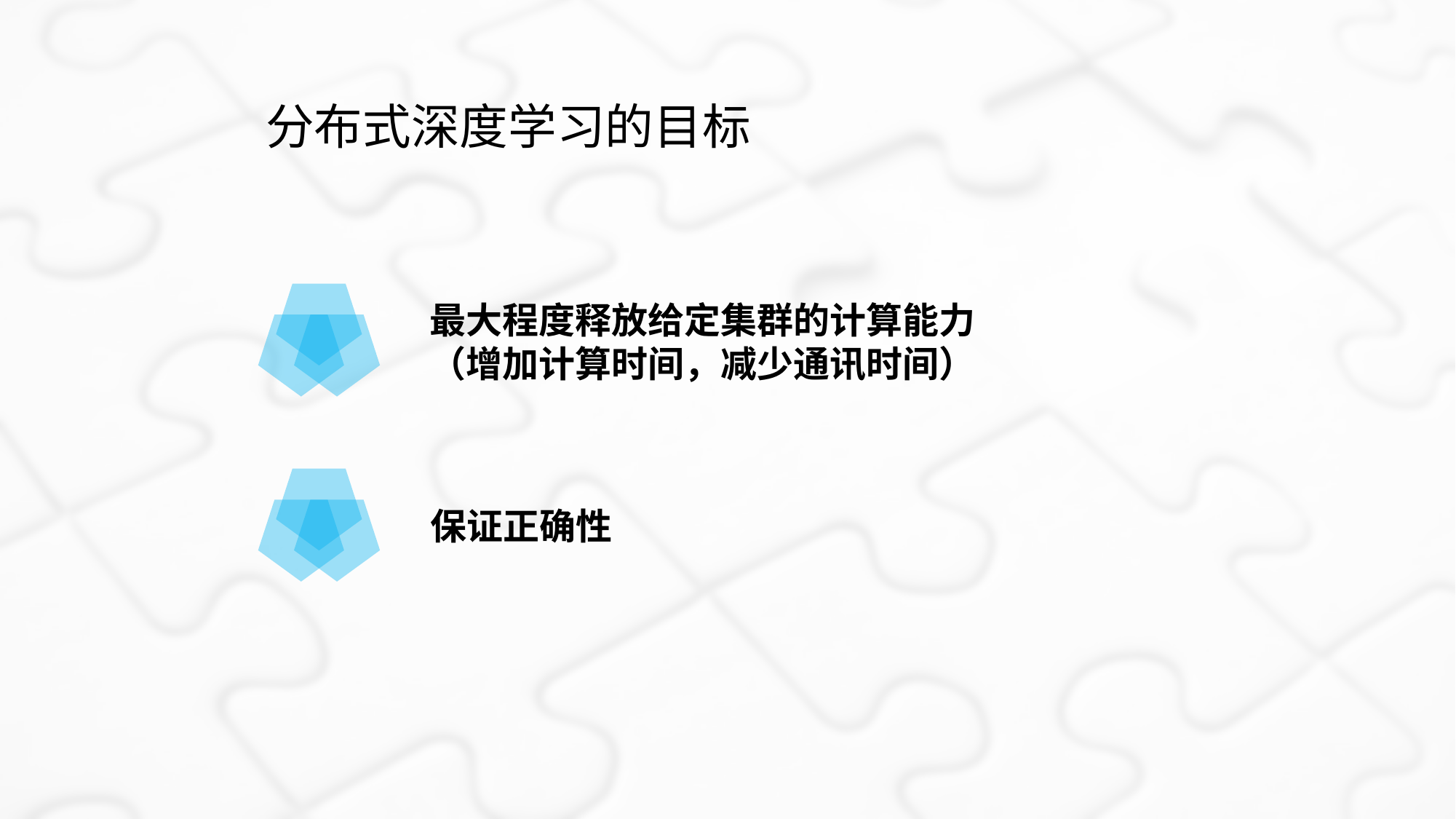

分布式深度学习的目标

最大程度释放给定集群的计算能力
（增加计算时间，减少通讯时间）

保证正确性